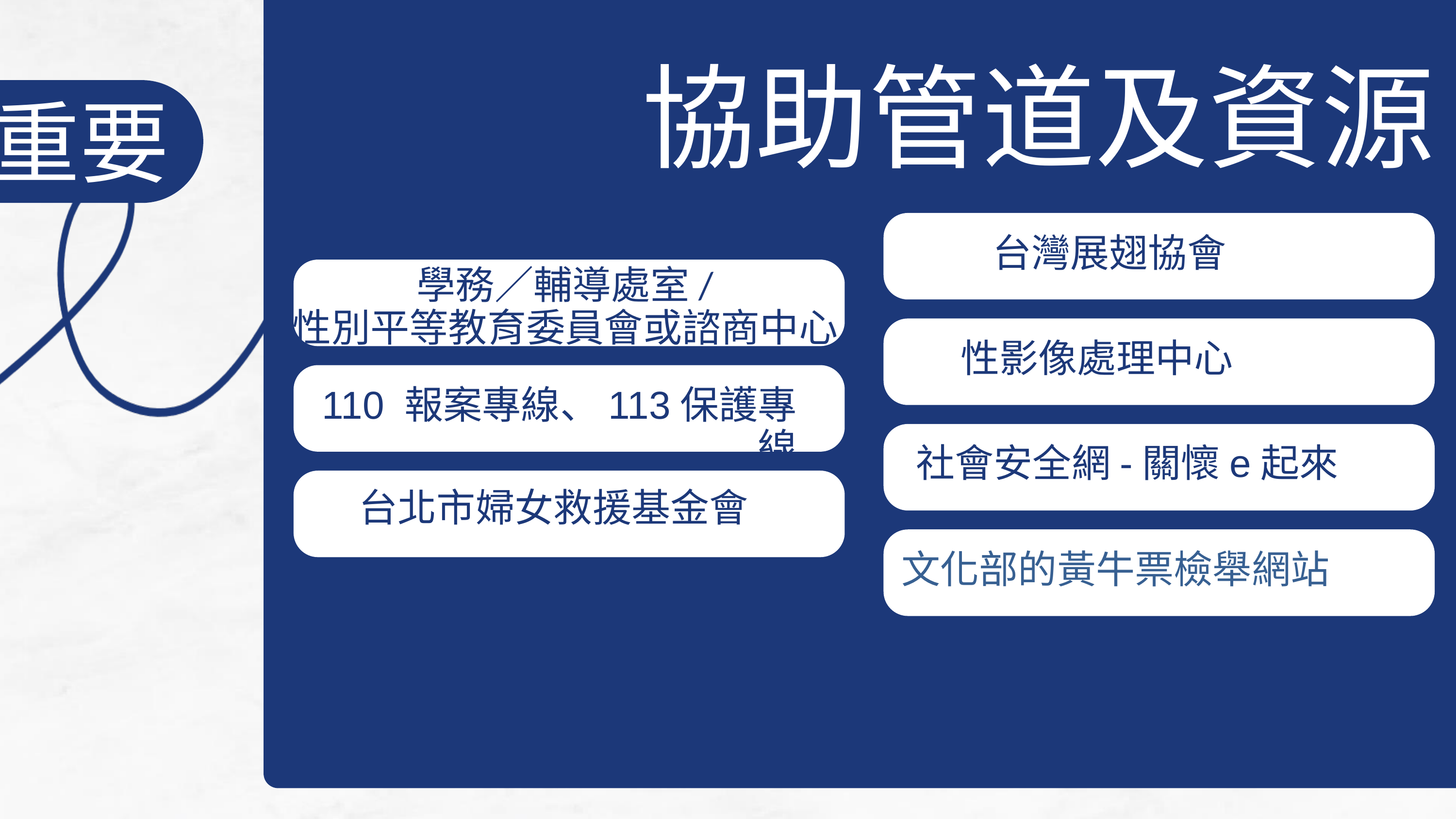

協助管道及資源

重要

05
台灣展翅協會

學務／輔導處室/
性別平等教育委員會或諮商中心
01

06
性影像處理中心

02
110 報案專線、113保護專線

社會安全網-關懷e起來
07

台北市婦女救援基金會
03

08
文化部的黃牛票檢舉網站